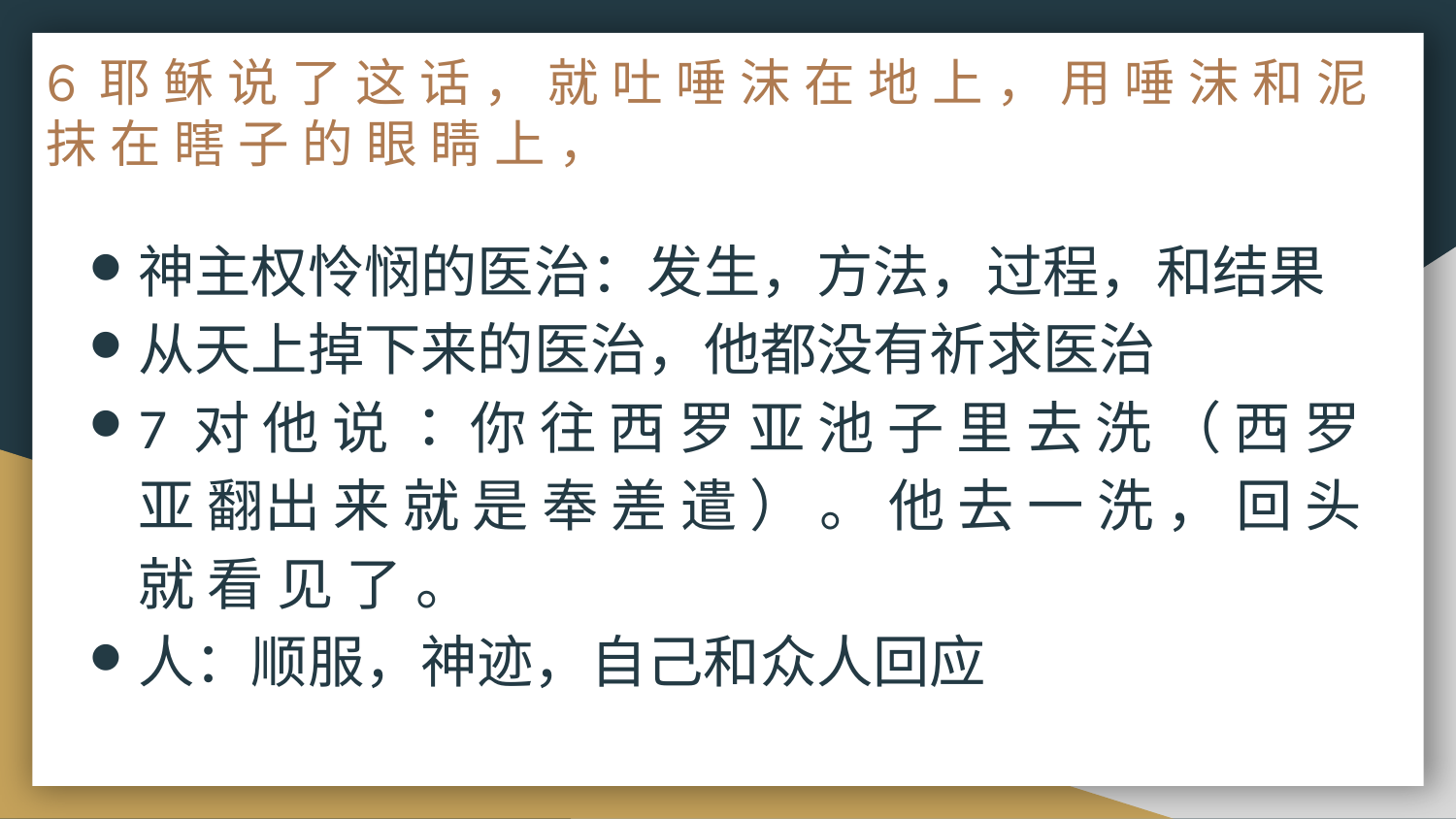

# 6 耶 稣 说 了 这 话 ， 就 吐 唾 沫 在 地 上 ， 用 唾 沫 和 泥 抹 在 瞎 子 的 眼 睛 上 ，
神主权怜悯的医治：发生，方法，过程，和结果
从天上掉下来的医治，他都没有祈求医治
7 对 他 说 ： 你 往 西 罗 亚 池 子 里 去 洗 （ 西 罗 亚 翻出 来 就 是 奉 差 遣 ） 。 他 去 一 洗 ， 回 头 就 看 见 了 。
人：顺服，神迹，自己和众人回应